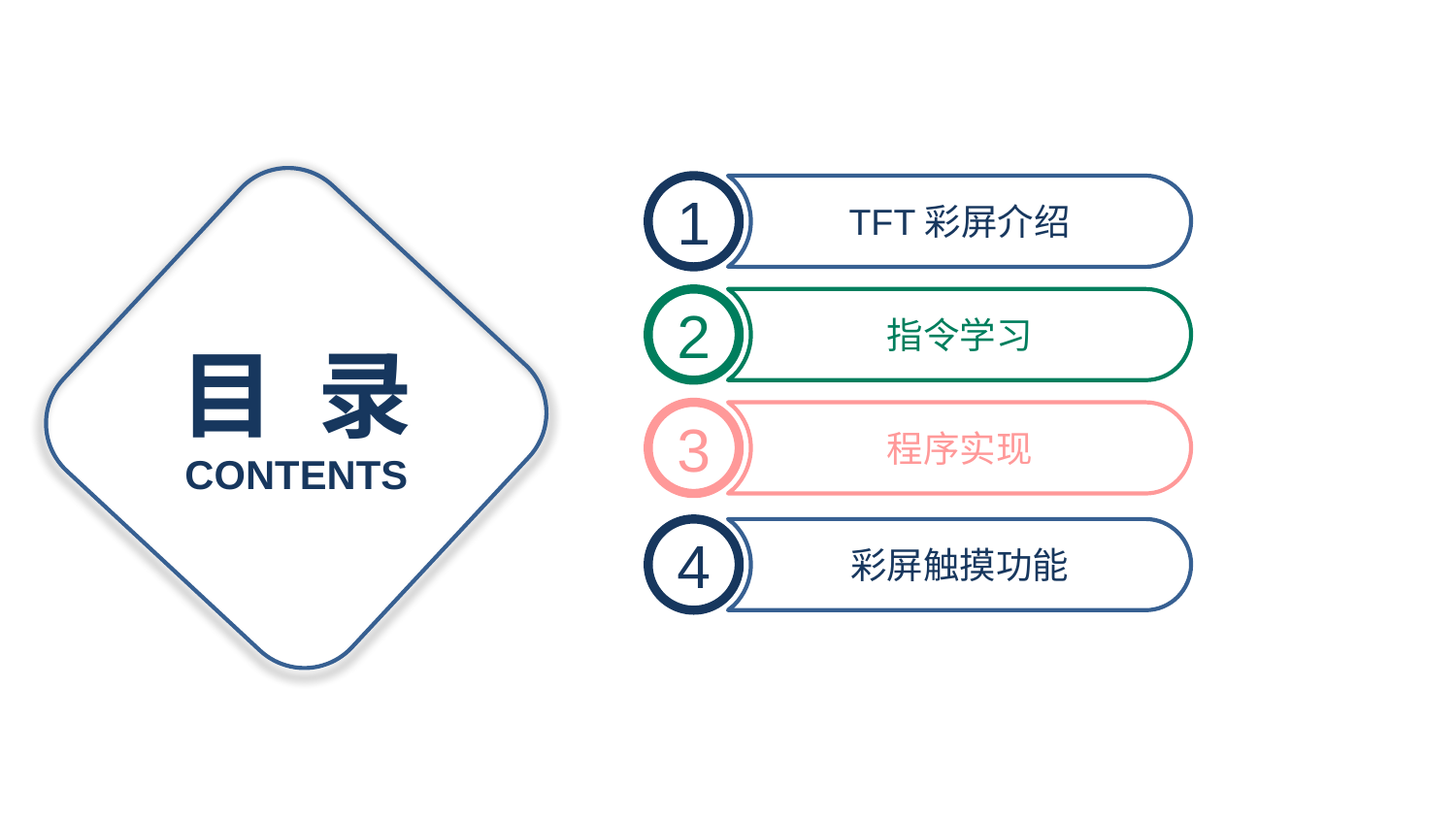

1
TFT彩屏介绍

2
指令学习
目  录
3
程序实现
CONTENTS
4
彩屏触摸功能